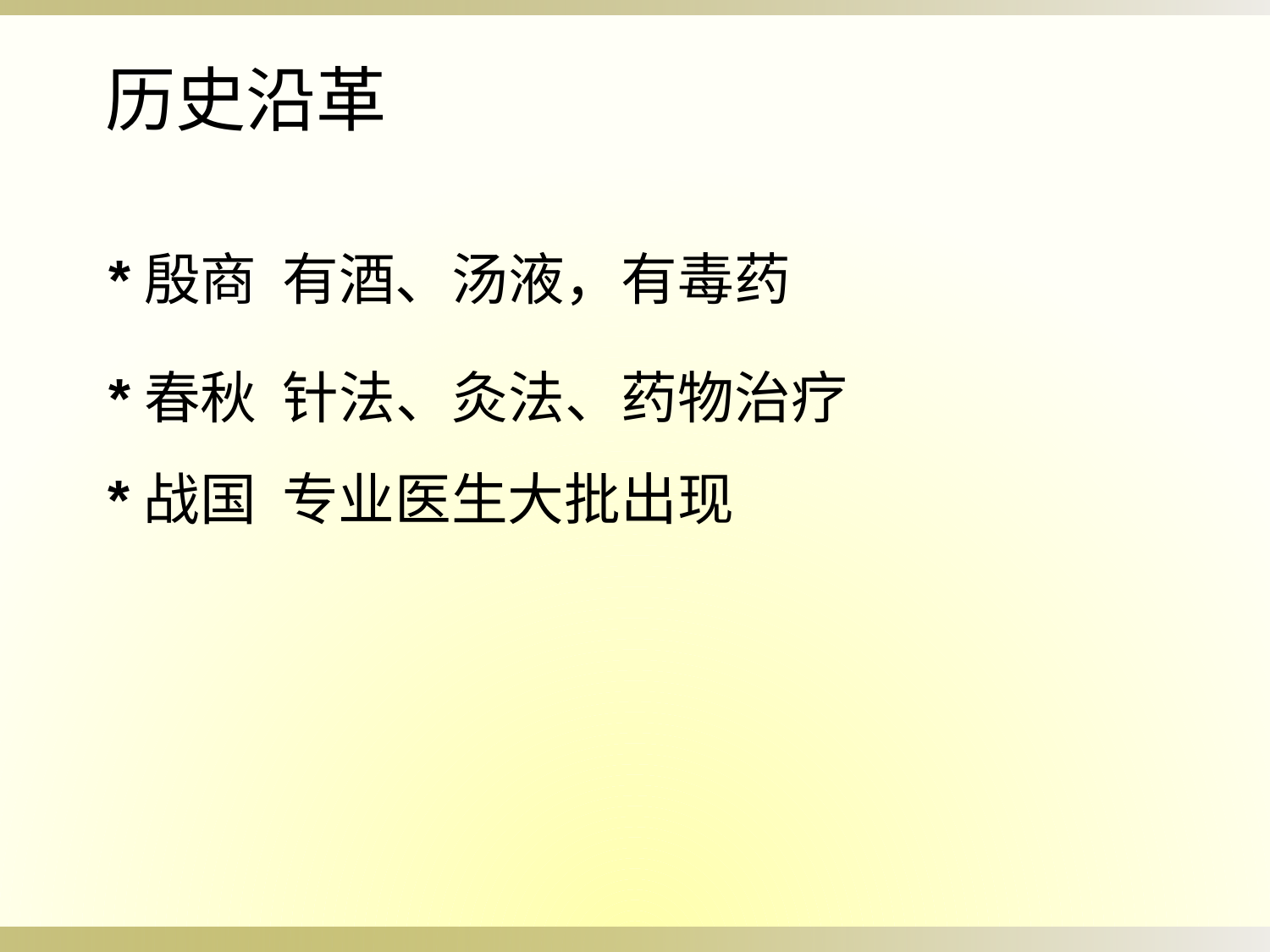

历史沿革
*殷商  有酒、汤液，有毒药
*春秋  针法、灸法、药物治疗
*战国  专业医生大批出现